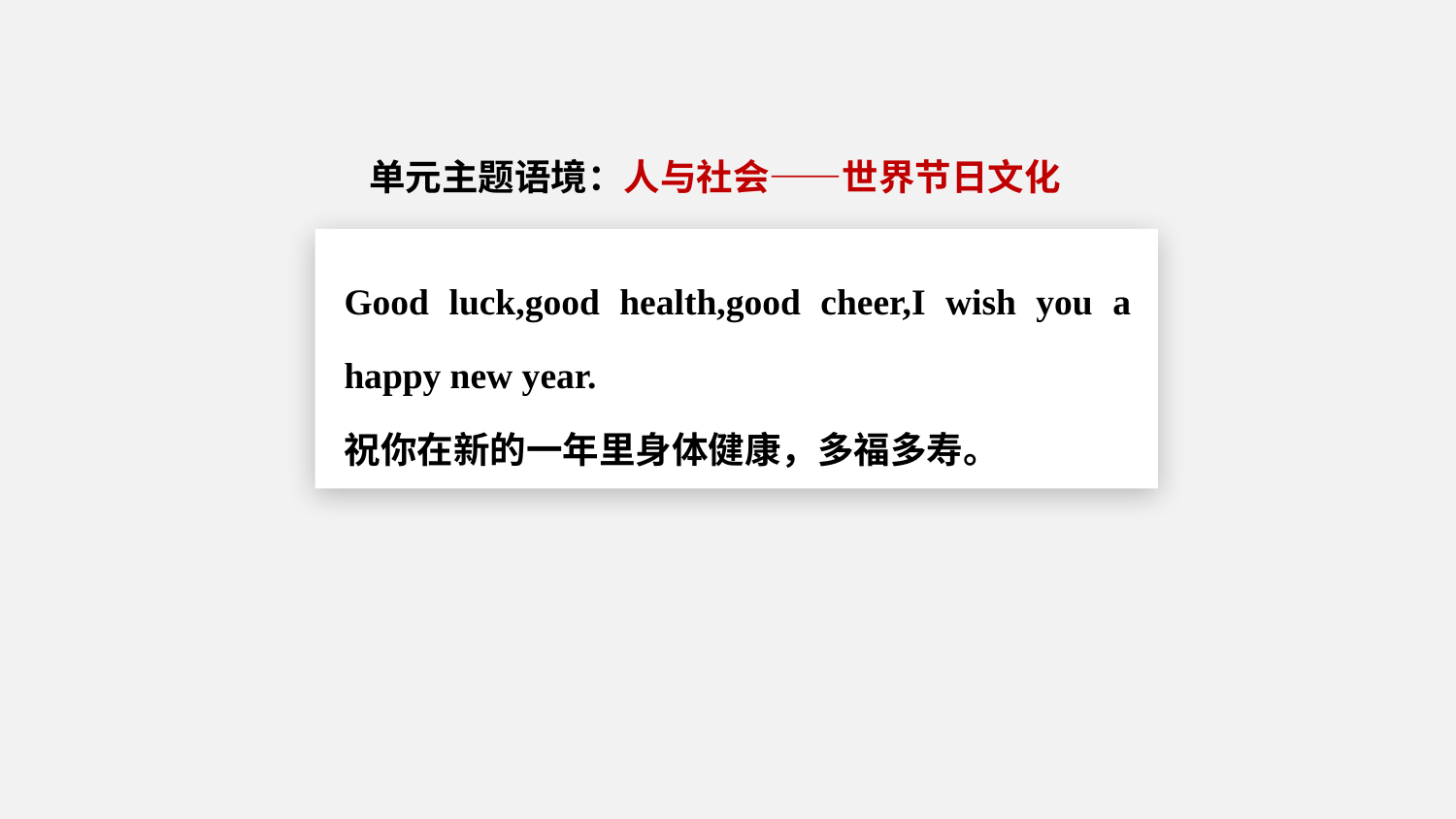

单元主题语境：人与社会——世界节日文化

Good luck,good health,good cheer,I wish you a happy new year.
祝你在新的一年里身体健康，多福多寿。